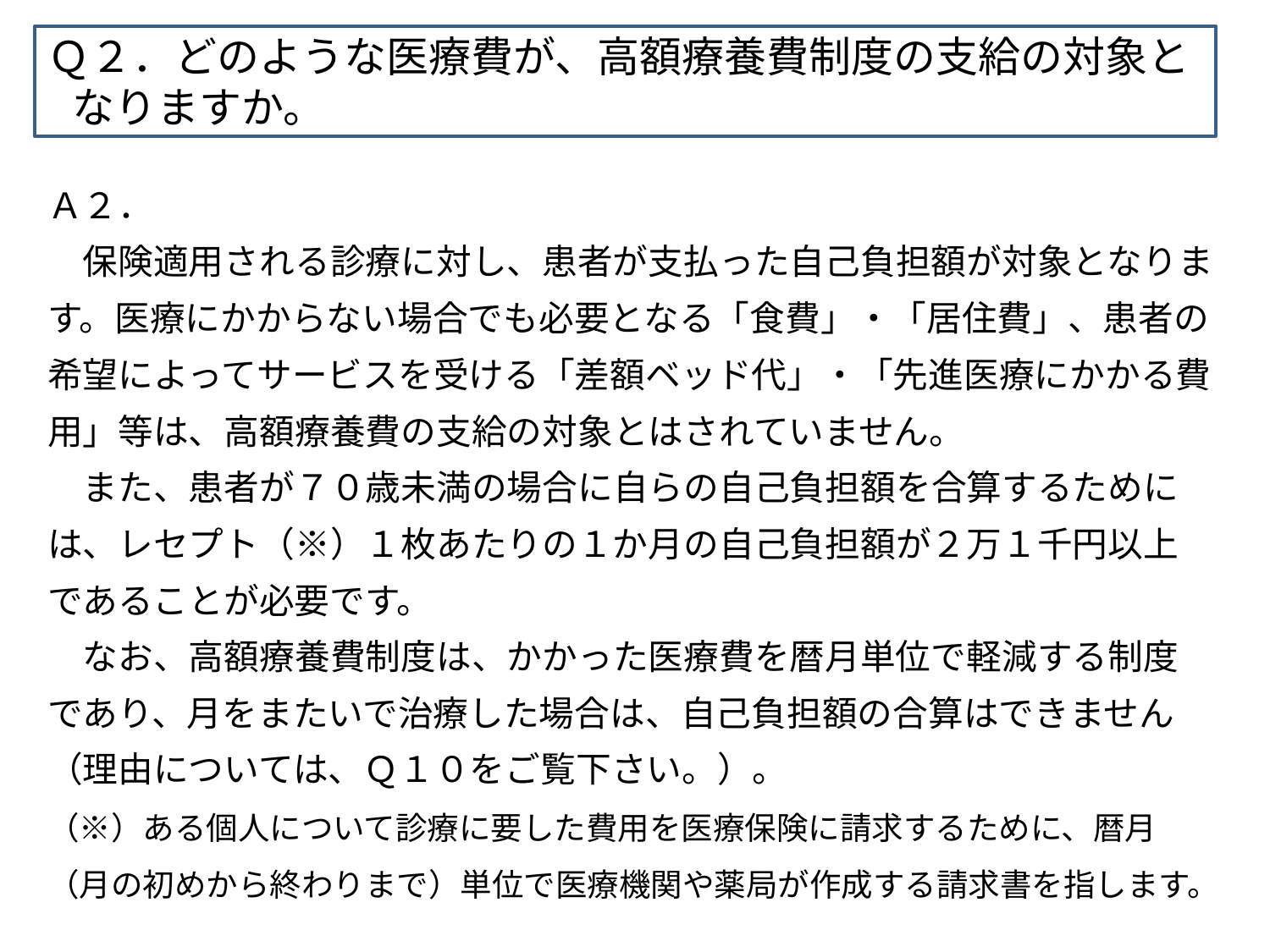

Ｑ２．どのような医療費が、高額療養費制度の支給の対象となりますか。
Ａ２．
　保険適用される診療に対し、患者が支払った自己負担額が対象となります。医療にかからない場合でも必要となる「食費」・「居住費」、患者の希望によってサービスを受ける「差額ベッド代」・「先進医療にかかる費用」等は、高額療養費の支給の対象とはされていません。
　また、患者が７０歳未満の場合に自らの自己負担額を合算するためには、レセプト（※）１枚あたりの１か月の自己負担額が２万１千円以上であることが必要です。
　なお、高額療養費制度は、かかった医療費を暦月単位で軽減する制度であり、月をまたいで治療した場合は、自己負担額の合算はできません（理由については、Ｑ１０をご覧下さい。）。
（※）ある個人について診療に要した費用を医療保険に請求するために、暦月（月の初めから終わりまで）単位で医療機関や薬局が作成する請求書を指します。